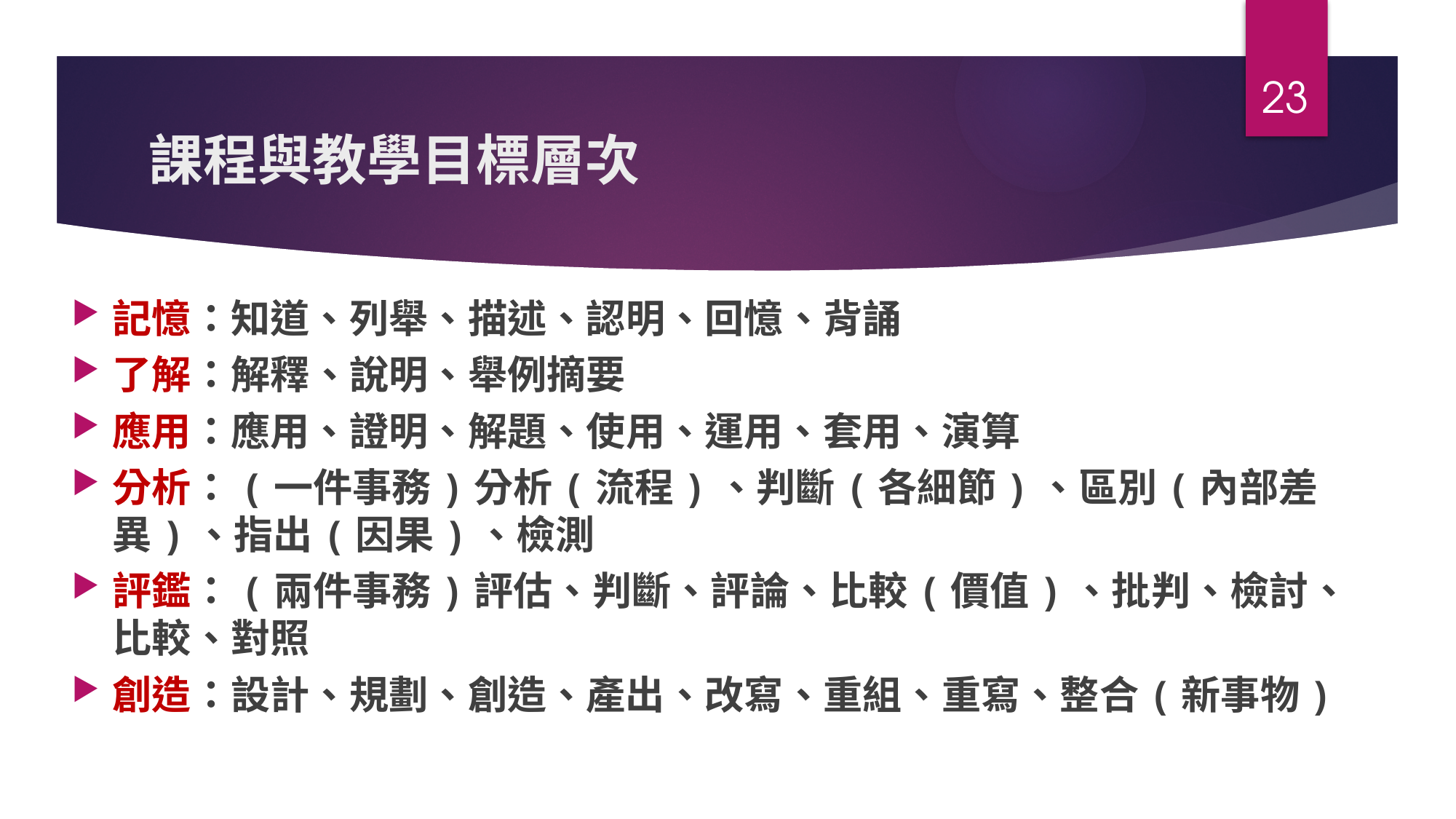

23
# 課程與教學目標層次
記憶：知道、列舉、描述、認明、回憶、背誦
了解：解釋、說明、舉例摘要
應用：應用、證明、解題、使用、運用、套用、演算
分析：(一件事務)分析(流程)、判斷(各細節)、區別(內部差異)、指出(因果)、檢測
評鑑：(兩件事務)評估、判斷、評論、比較(價值)、批判、檢討、比較、對照
創造：設計、規劃、創造、產出、改寫、重組、重寫、整合(新事物)